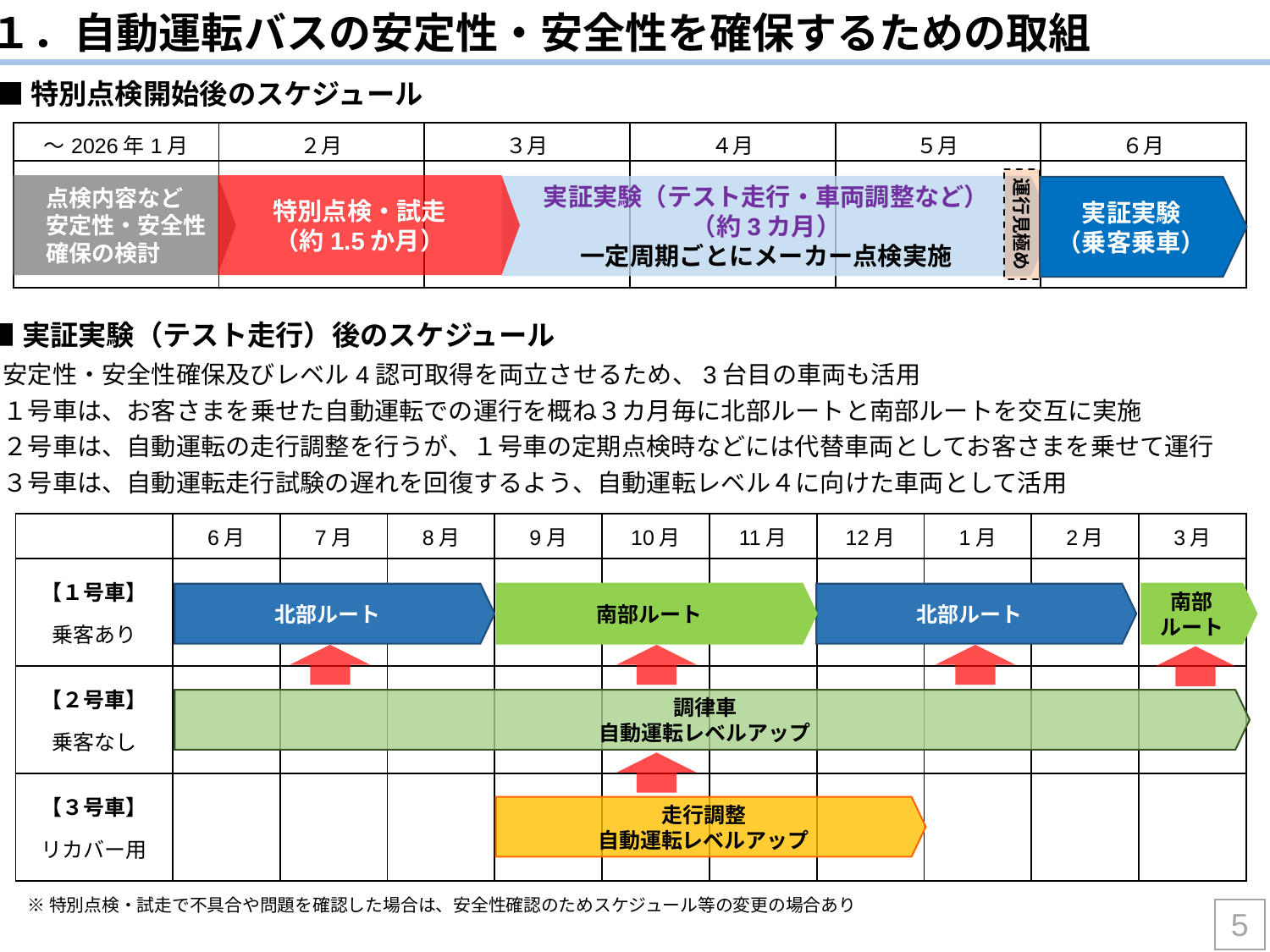

１．自動運転バスの安定性・安全性を確保するための取組

■特別点検開始後のスケジュール
| ～2026年1月 | ２月 | ３月 | ４月 | ５月 | ６月 |
| --- | --- | --- | --- | --- | --- |
|  |  |  |  |  |  |
運行見極め
　点検内容など
　安定性・安全性
　確保の検討
特別点検・試走
（約1.5か月）
実証実験（テスト走行・車両調整など）
（約3カ月）
一定周期ごとにメーカー点検実施
実証実験
（乗客乗車）
■実証実験（テスト走行）後のスケジュール
○安定性・安全性確保及びレベル4認可取得を両立させるため、3台目の車両も活用

○１号車は、お客さまを乗せた自動運転での運行を概ね３カ月毎に北部ルートと南部ルートを交互に実施

○２号車は、自動運転の走行調整を行うが、１号車の定期点検時などには代替車両としてお客さまを乗せて運行

○３号車は、自動運転走行試験の遅れを回復するよう、自動運転レベル４に向けた車両として活用

|  | 6月 | 7月 | 8月 | 9月 | 10月 | 11月 | 12月 | 1月 | 2月 | 3月 |
| --- | --- | --- | --- | --- | --- | --- | --- | --- | --- | --- |
| 【１号車】 乗客あり |  |  |  |  |  |  |  |  |  |  |
| 【２号車】 乗客なし |  |  |  |  |  |  |  |  |  |  |
| 【３号車】 リカバー用 |  |  |  |  |  |  |  |  |  |  |
北部ルート
南部ルート
北部ルート
南部
ルート

調律車
自動運転レベルアップ

走行調整
自動運転レベルアップ
※特別点検・試走で不具合や問題を確認した場合は、安全性確認のためスケジュール等の変更の場合あり
 5